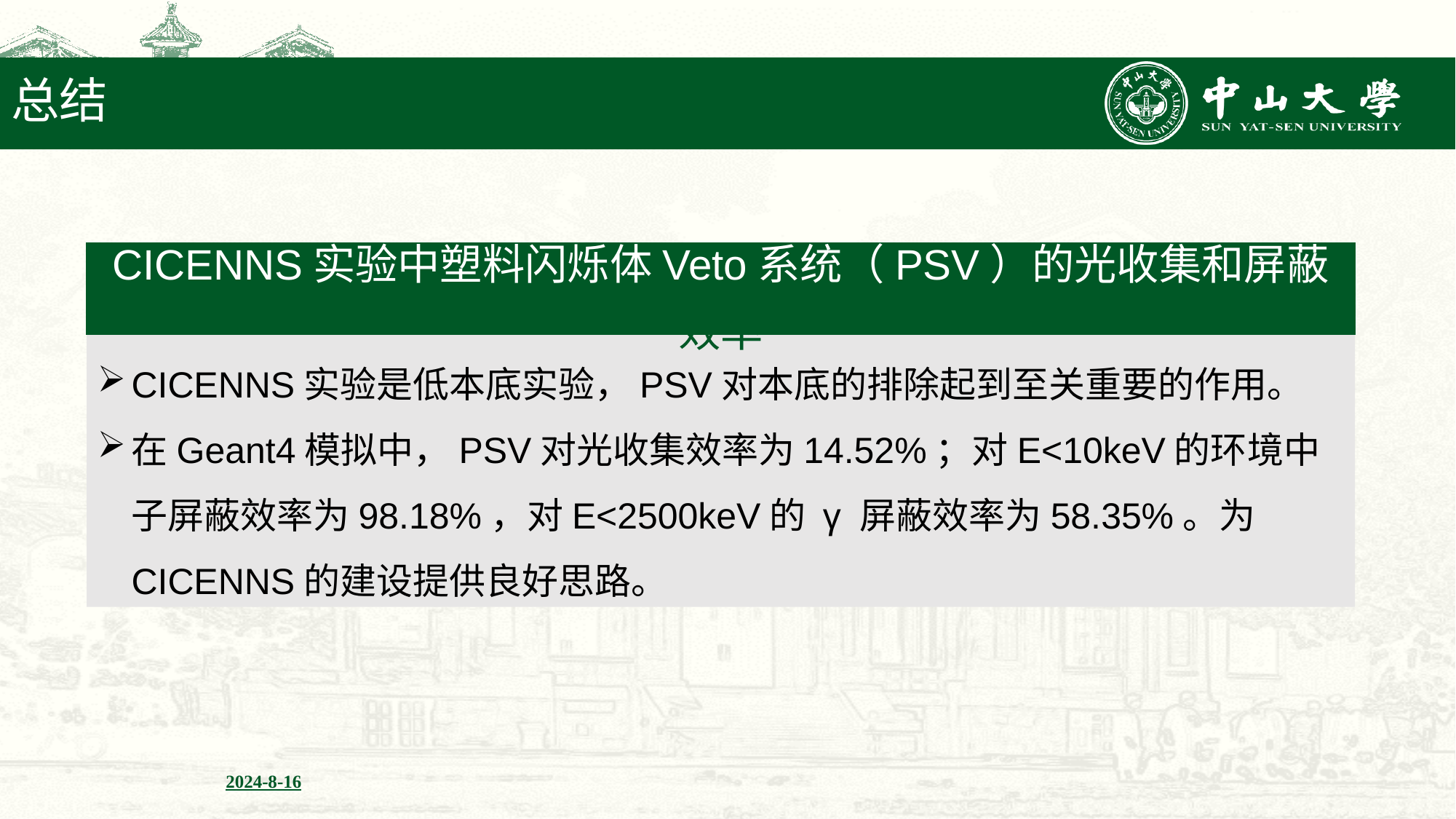

# 总结
CICENNS实验中塑料闪烁体Veto系统（PSV）的光收集和屏蔽效率
CICENNS实验是低本底实验，PSV对本底的排除起到至关重要的作用。
在Geant4模拟中，PSV对光收集效率为14.52%；对E<10keV的环境中子屏蔽效率为98.18%，对E<2500keV的 γ 屏蔽效率为58.35%。为CICENNS的建设提供良好思路。
2024-8-16
5